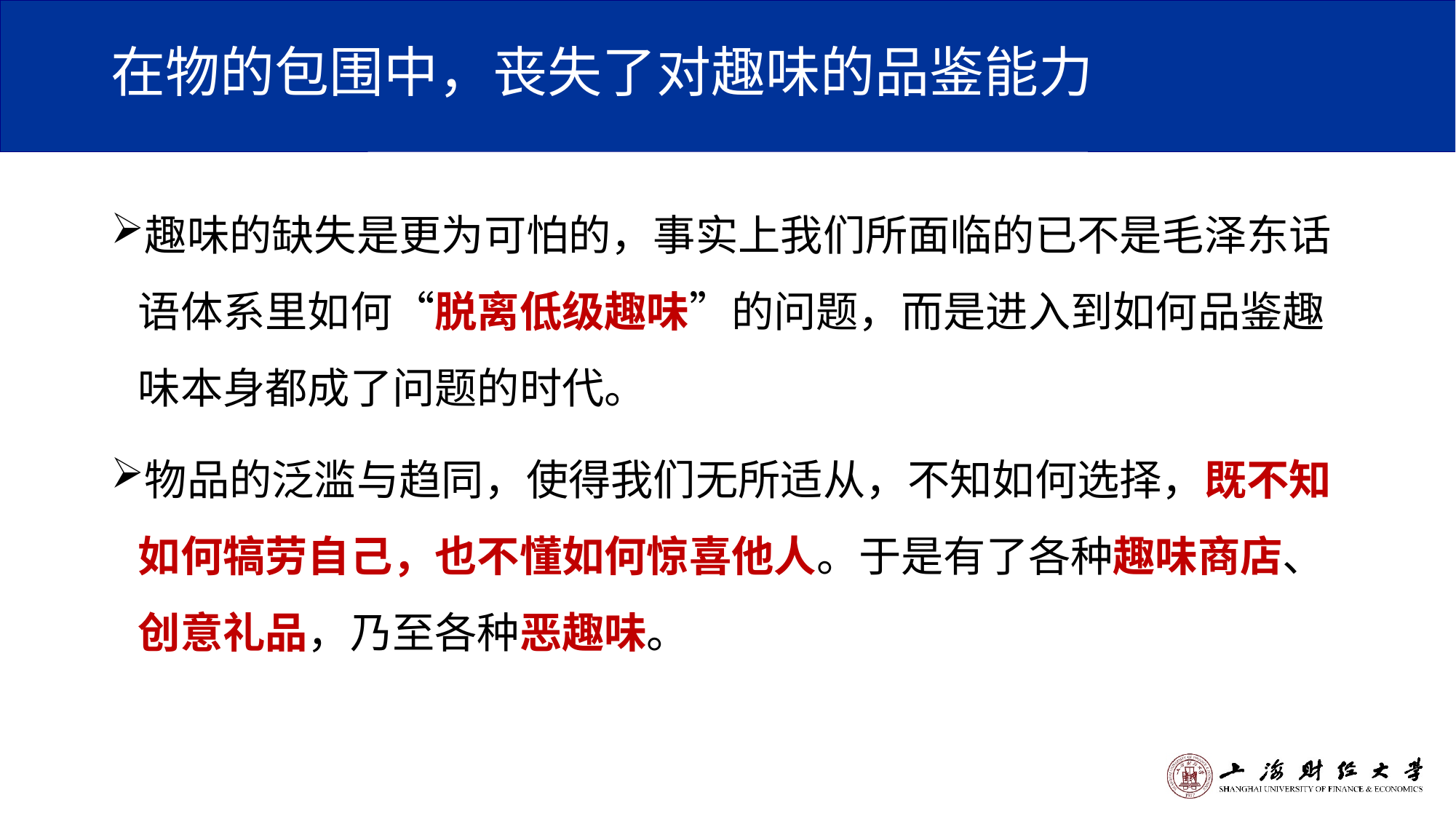

# 在物的包围中，丧失了对趣味的品鉴能力
趣味的缺失是更为可怕的，事实上我们所面临的已不是毛泽东话语体系里如何“脱离低级趣味”的问题，而是进入到如何品鉴趣味本身都成了问题的时代。
物品的泛滥与趋同，使得我们无所适从，不知如何选择，既不知如何犒劳自己，也不懂如何惊喜他人。于是有了各种趣味商店、创意礼品，乃至各种恶趣味。